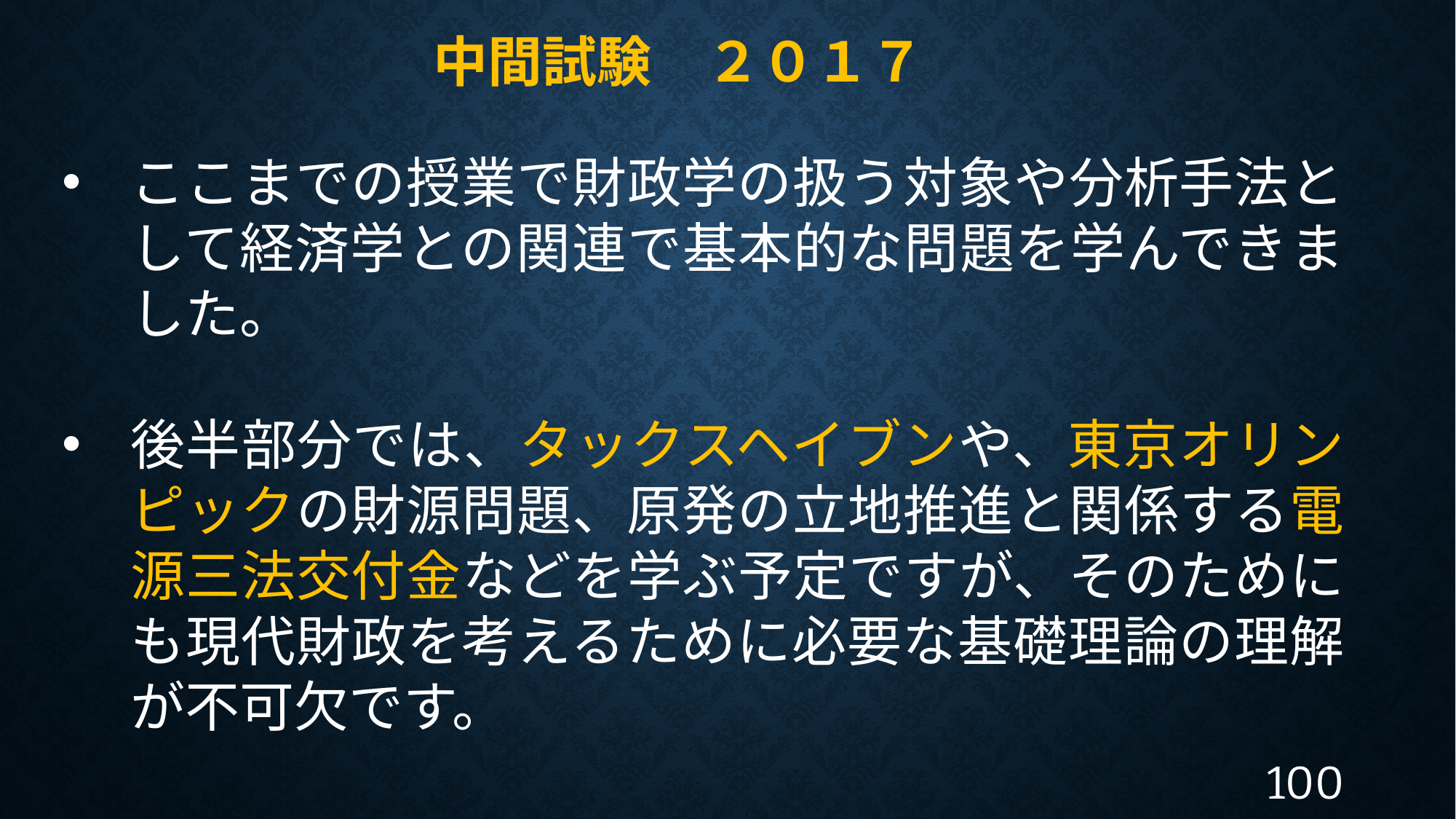

# 中間試験　２０１７
ここまでの授業で財政学の扱う対象や分析手法として経済学との関連で基本的な問題を学んできました。

後半部分では、タックスヘイブンや、東京オリンピックの財源問題、原発の立地推進と関係する電源三法交付金などを学ぶ予定ですが、そのためにも現代財政を考えるために必要な基礎理論の理解が不可欠です。
100